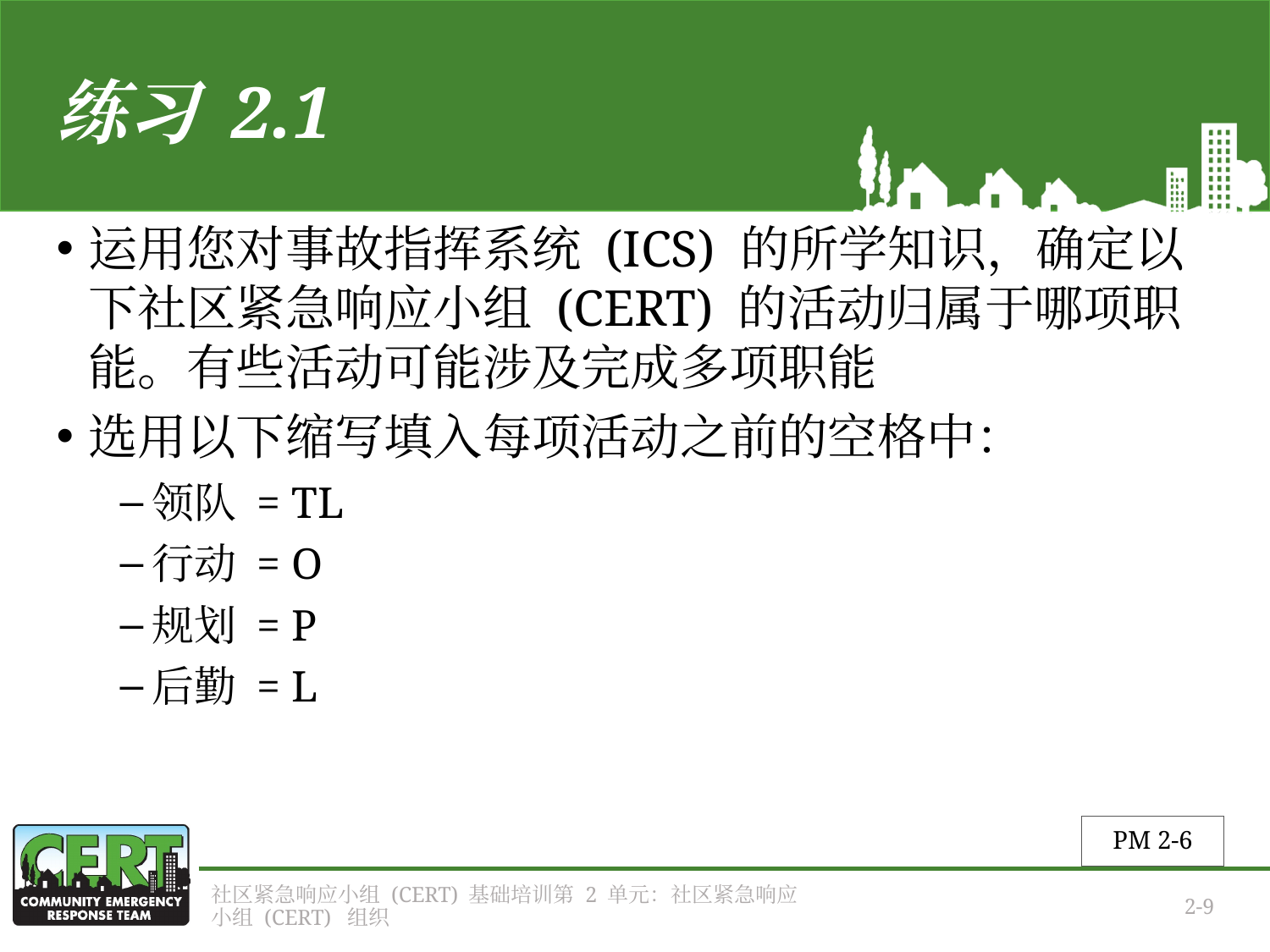

# 练习 2.1
运用您对事故指挥系统 (ICS) 的所学知识，确定以下社区紧急响应小组 (CERT) 的活动归属于哪项职能。有些活动可能涉及完成多项职能
选用以下缩写填入每项活动之前的空格中：
领队 = TL
行动 = O
规划 = P
后勤 = L

PM 2-6
社区紧急响应小组 (CERT) 基础培训第 2 单元：社区紧急响应小组 (CERT)  组织
2-9